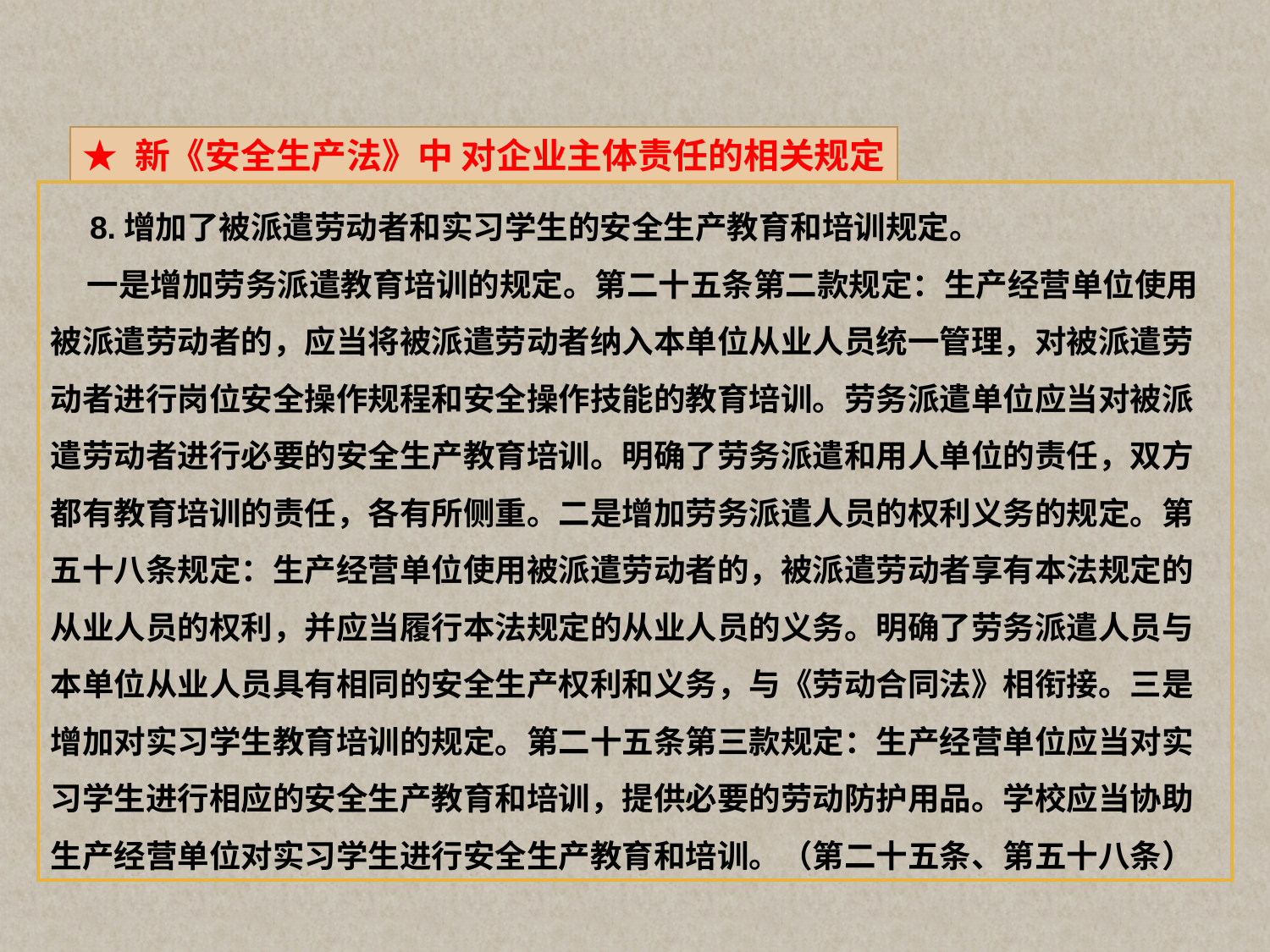

★ 新《安全生产法》中 对企业主体责任的相关规定
　8.增加了被派遣劳动者和实习学生的安全生产教育和培训规定。
    一是增加劳务派遣教育培训的规定。第二十五条第二款规定：生产经营单位使用被派遣劳动者的，应当将被派遣劳动者纳入本单位从业人员统一管理，对被派遣劳动者进行岗位安全操作规程和安全操作技能的教育培训。劳务派遣单位应当对被派遣劳动者进行必要的安全生产教育培训。明确了劳务派遣和用人单位的责任，双方都有教育培训的责任，各有所侧重。二是增加劳务派遣人员的权利义务的规定。第五十八条规定：生产经营单位使用被派遣劳动者的，被派遣劳动者享有本法规定的从业人员的权利，并应当履行本法规定的从业人员的义务。明确了劳务派遣人员与本单位从业人员具有相同的安全生产权利和义务，与《劳动合同法》相衔接。三是增加对实习学生教育培训的规定。第二十五条第三款规定：生产经营单位应当对实习学生进行相应的安全生产教育和培训，提供必要的劳动防护用品。学校应当协助生产经营单位对实习学生进行安全生产教育和培训。（第二十五条、第五十八条）